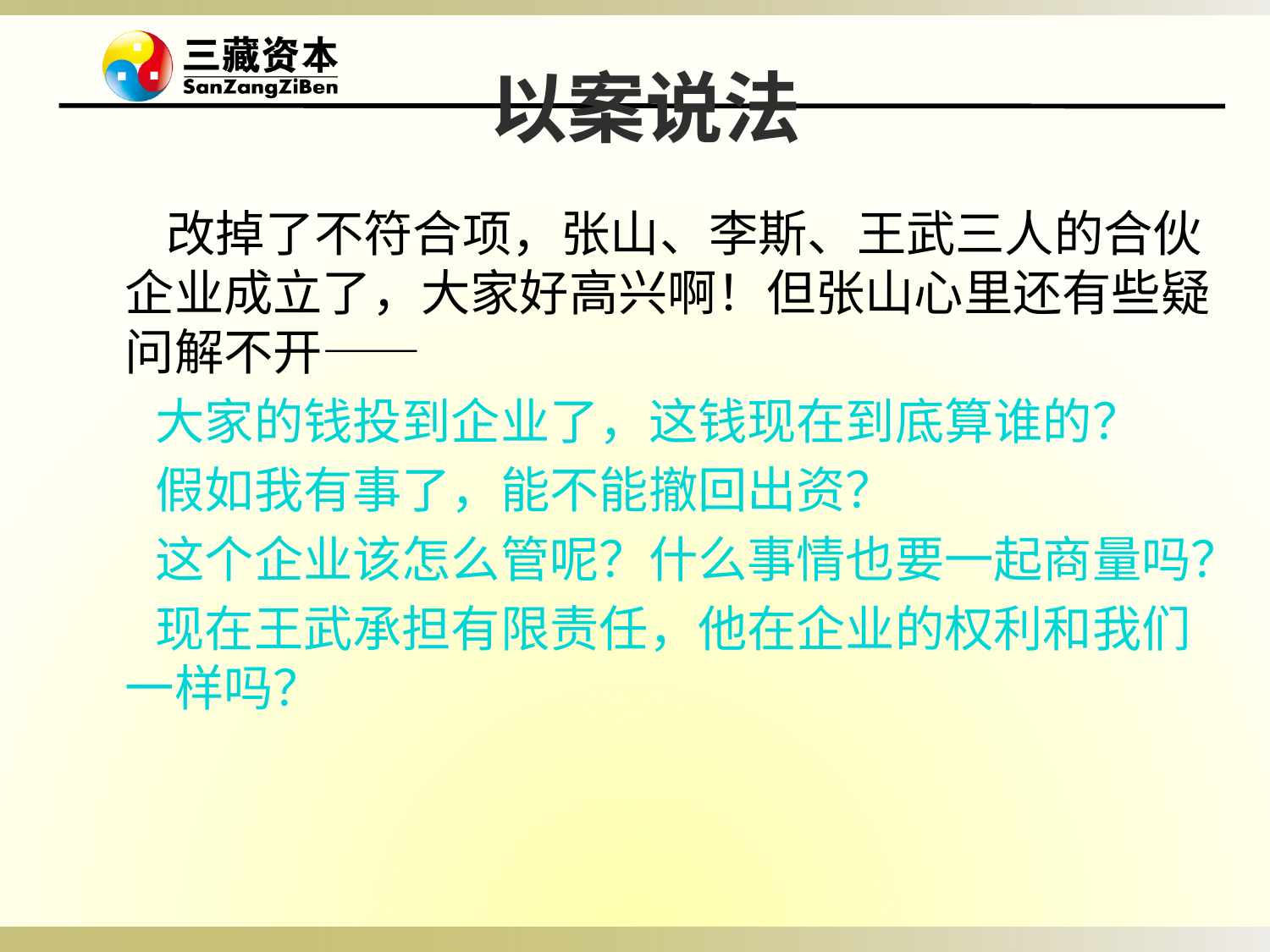

以案说法
       改掉了不符合项，张山、李斯、王武三人的合伙企业成立了，大家好高兴啊！但张山心里还有些疑问解不开——
      大家的钱投到企业了，这钱现在到底算谁的？
      假如我有事了，能不能撤回出资？
      这个企业该怎么管呢？什么事情也要一起商量吗？
      现在王武承担有限责任，他在企业的权利和我们一样吗？